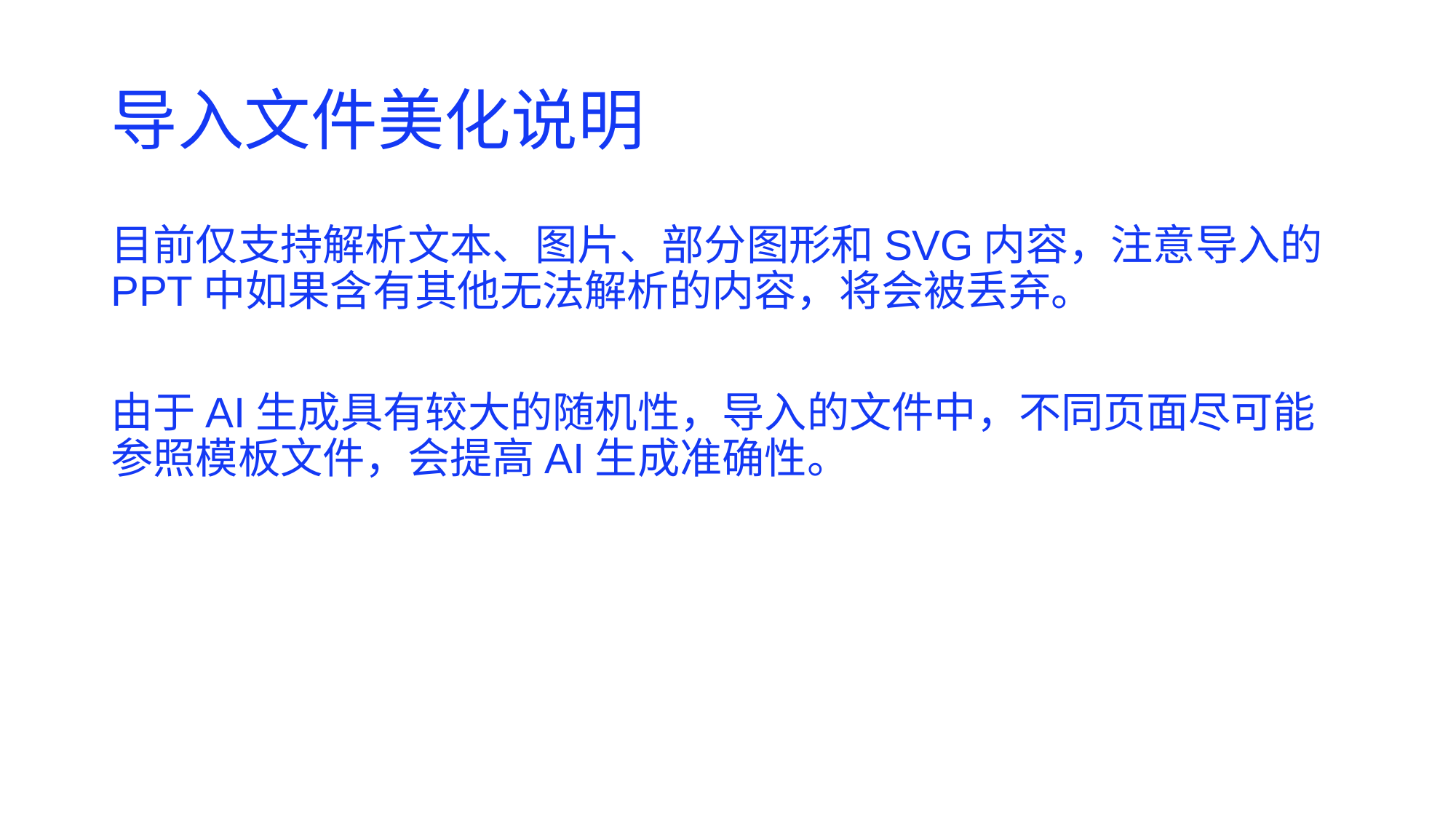

# 导入文件美化说明
目前仅支持解析文本、图片、部分图形和SVG内容，注意导入的PPT中如果含有其他无法解析的内容，将会被丢弃。

由于AI生成具有较大的随机性，导入的文件中，不同页面尽可能参照模板文件，会提高AI生成准确性。